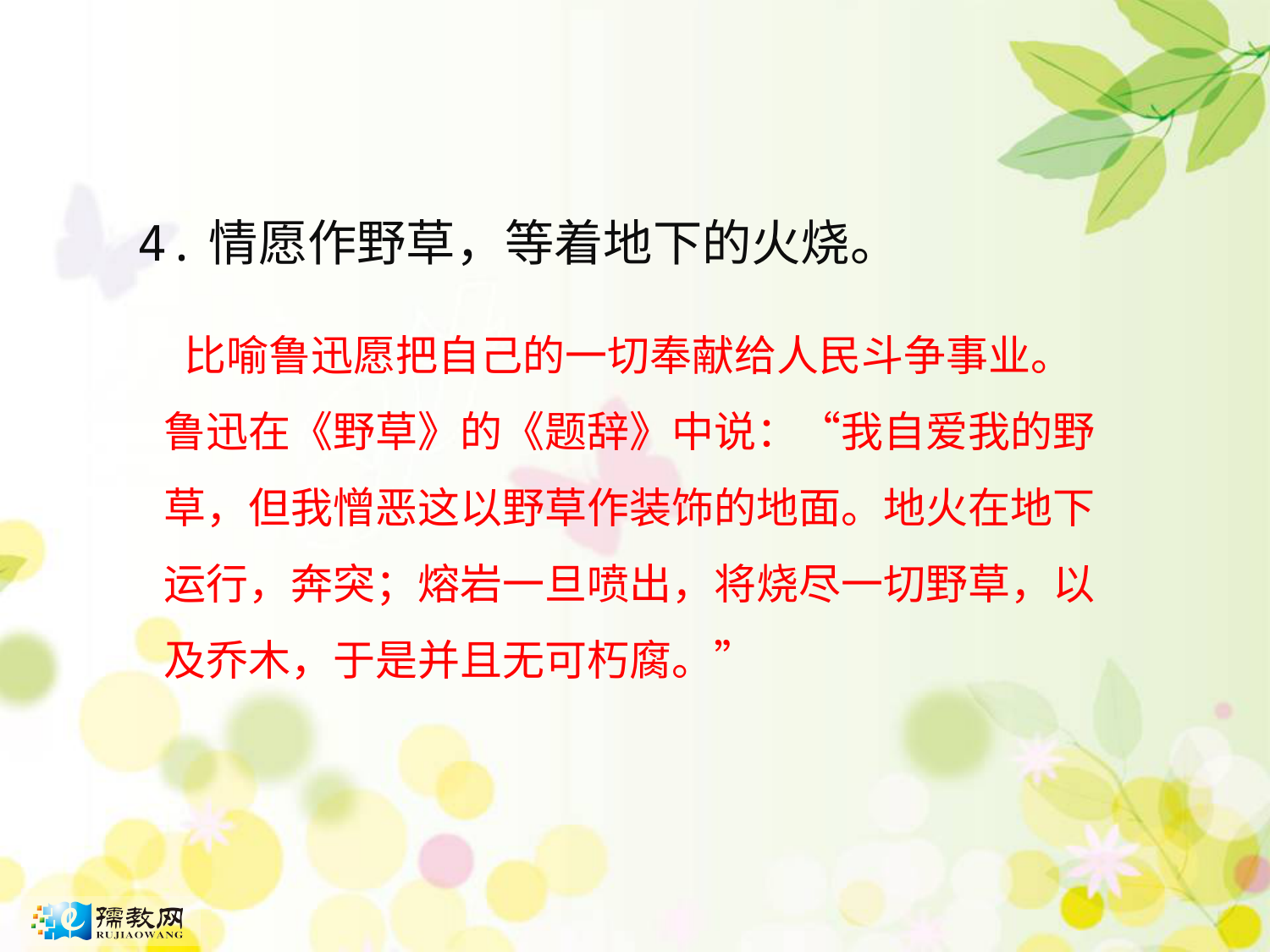

4.情愿作野草，等着地下的火烧。
      比喻鲁迅愿把自己的一切奉献给人民斗争事业。鲁迅在《野草》的《题辞》中说：“我自爱我的野草，但我憎恶这以野草作装饰的地面。地火在地下运行，奔突；熔岩一旦喷出，将烧尽一切野草，以及乔木，于是并且无可朽腐。”